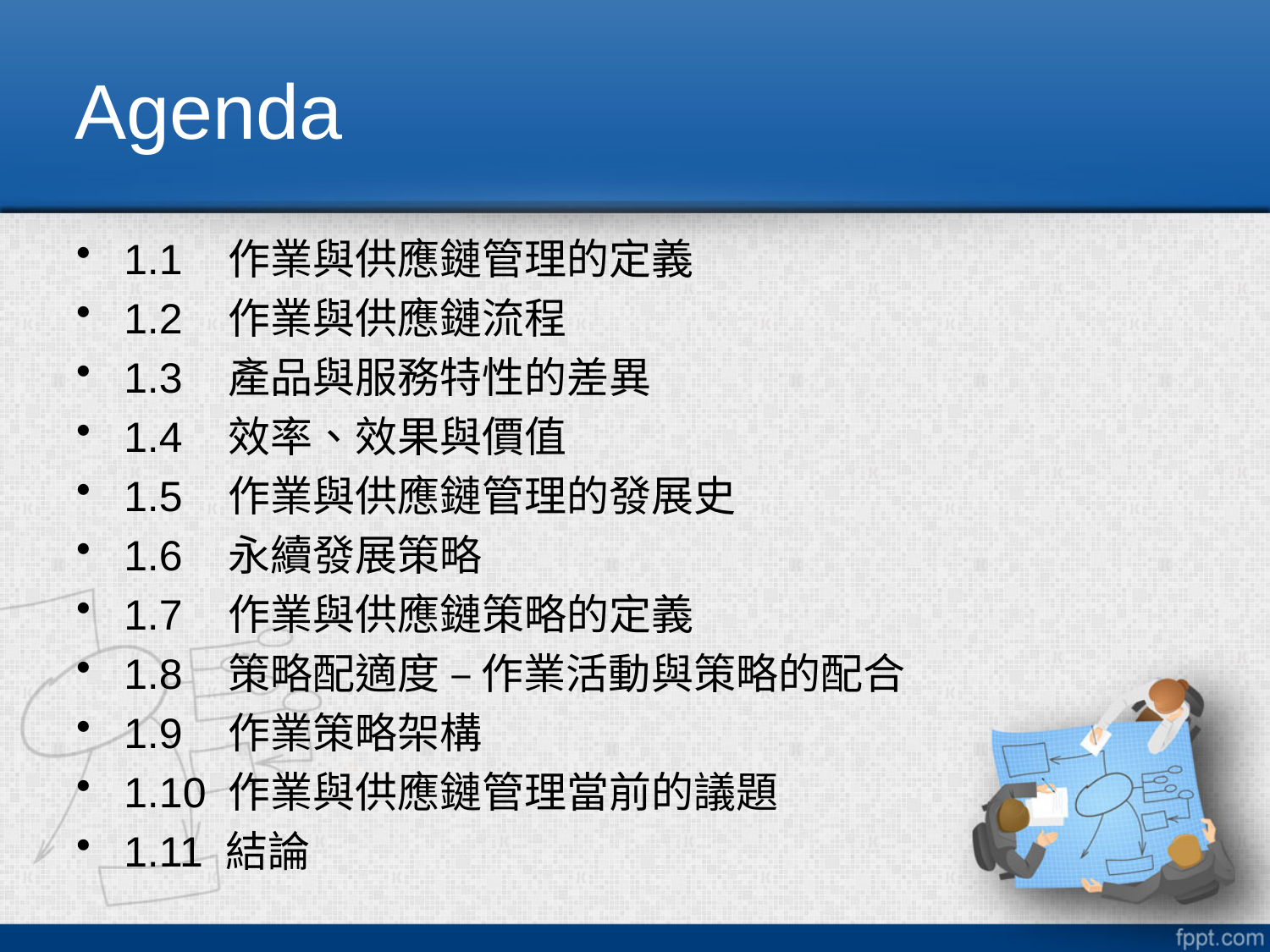

# Agenda
1.1   作業與供應鏈管理的定義
1.2   作業與供應鏈流程
1.3   產品與服務特性的差異
1.4   效率、效果與價值
1.5   作業與供應鏈管理的發展史
1.6   永續發展策略
1.7   作業與供應鏈策略的定義
1.8   策略配適度 – 作業活動與策略的配合
1.9   作業策略架構
1.10 作業與供應鏈管理當前的議題
1.11 結論